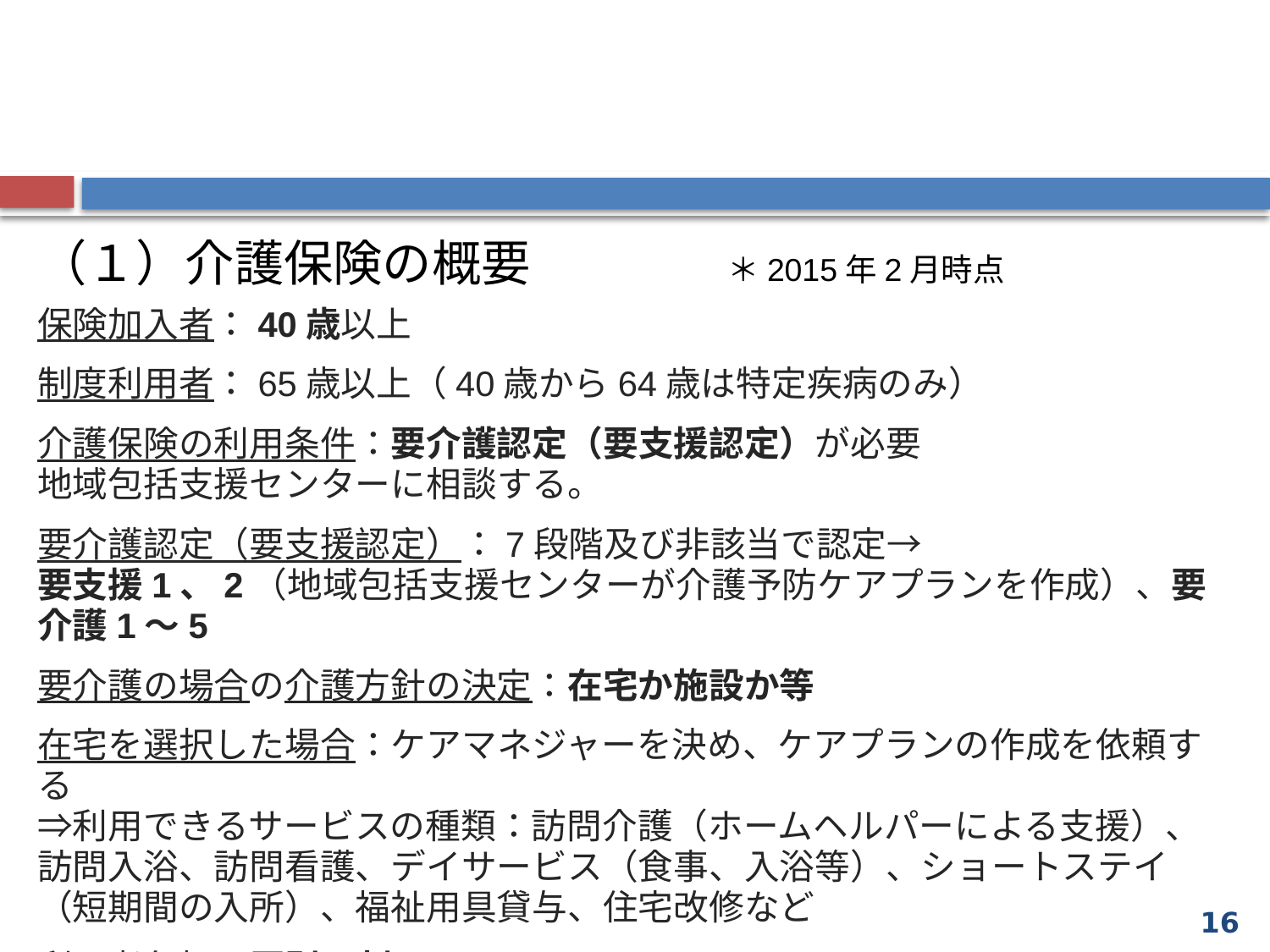

#
（１）介護保険の概要　　　　＊2015年2月時点
保険加入者：40歳以上
制度利用者：65歳以上（40歳から64歳は特定疾病のみ）
介護保険の利用条件：要介護認定（要支援認定）が必要
地域包括支援センターに相談する。
要介護認定（要支援認定）：7段階及び非該当で認定→
要支援1、2（地域包括支援センターが介護予防ケアプランを作成）、要介護1～5
要介護の場合の介護方針の決定：在宅か施設か等
在宅を選択した場合：ケアマネジャーを決め、ケアプランの作成を依頼する
⇒利用できるサービスの種類：訪問介護（ホームヘルパーによる支援）、訪問入浴、訪問看護、デイサービス（食事、入浴等）、ショートステイ（短期間の入所）、福祉用具貸与、住宅改修など
利用者負担：原則1割
16